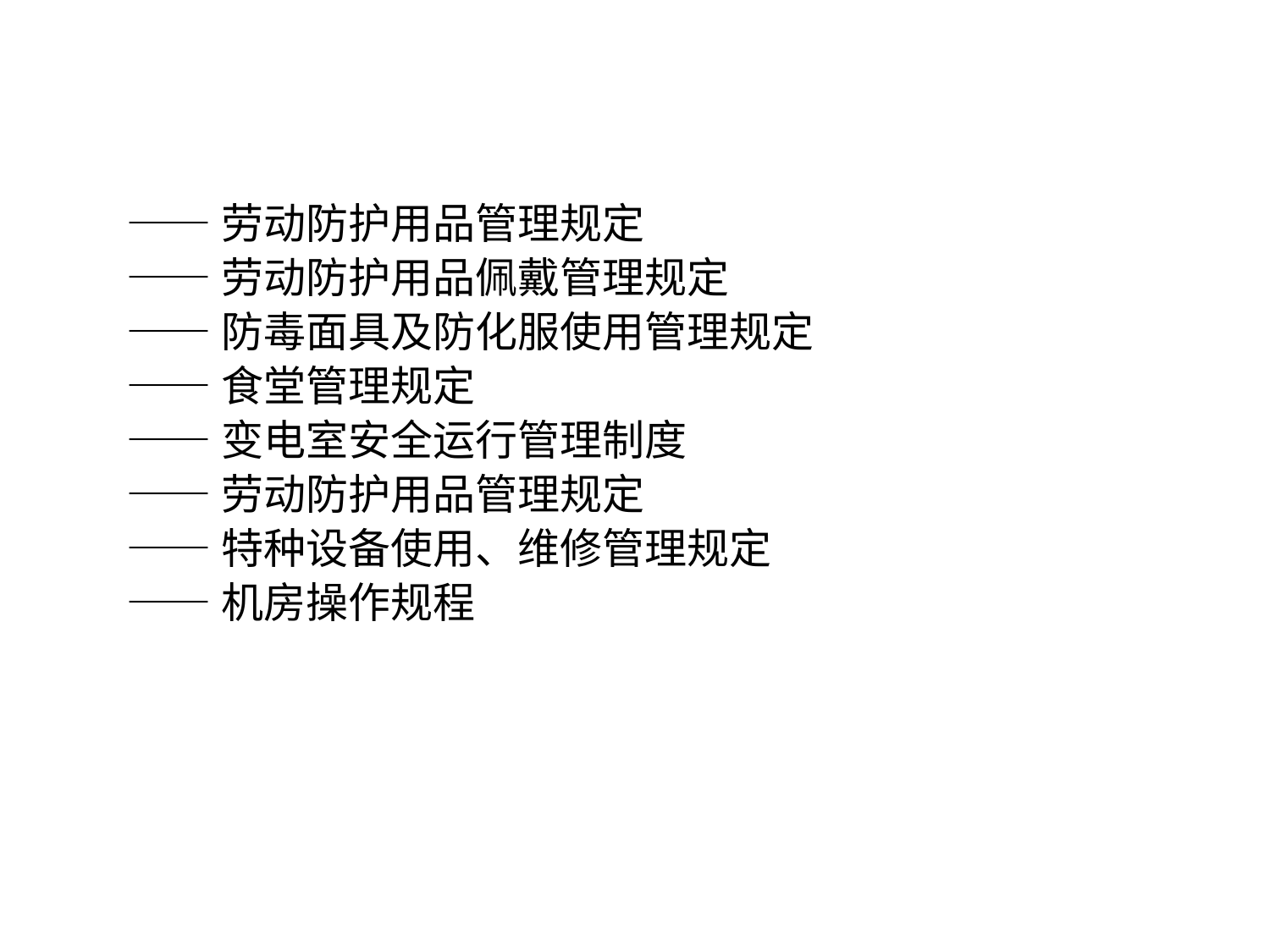

——劳动防护用品管理规定
——劳动防护用品佩戴管理规定
——防毒面具及防化服使用管理规定
——食堂管理规定
——变电室安全运行管理制度
——劳动防护用品管理规定
——特种设备使用、维修管理规定
——机房操作规程

67